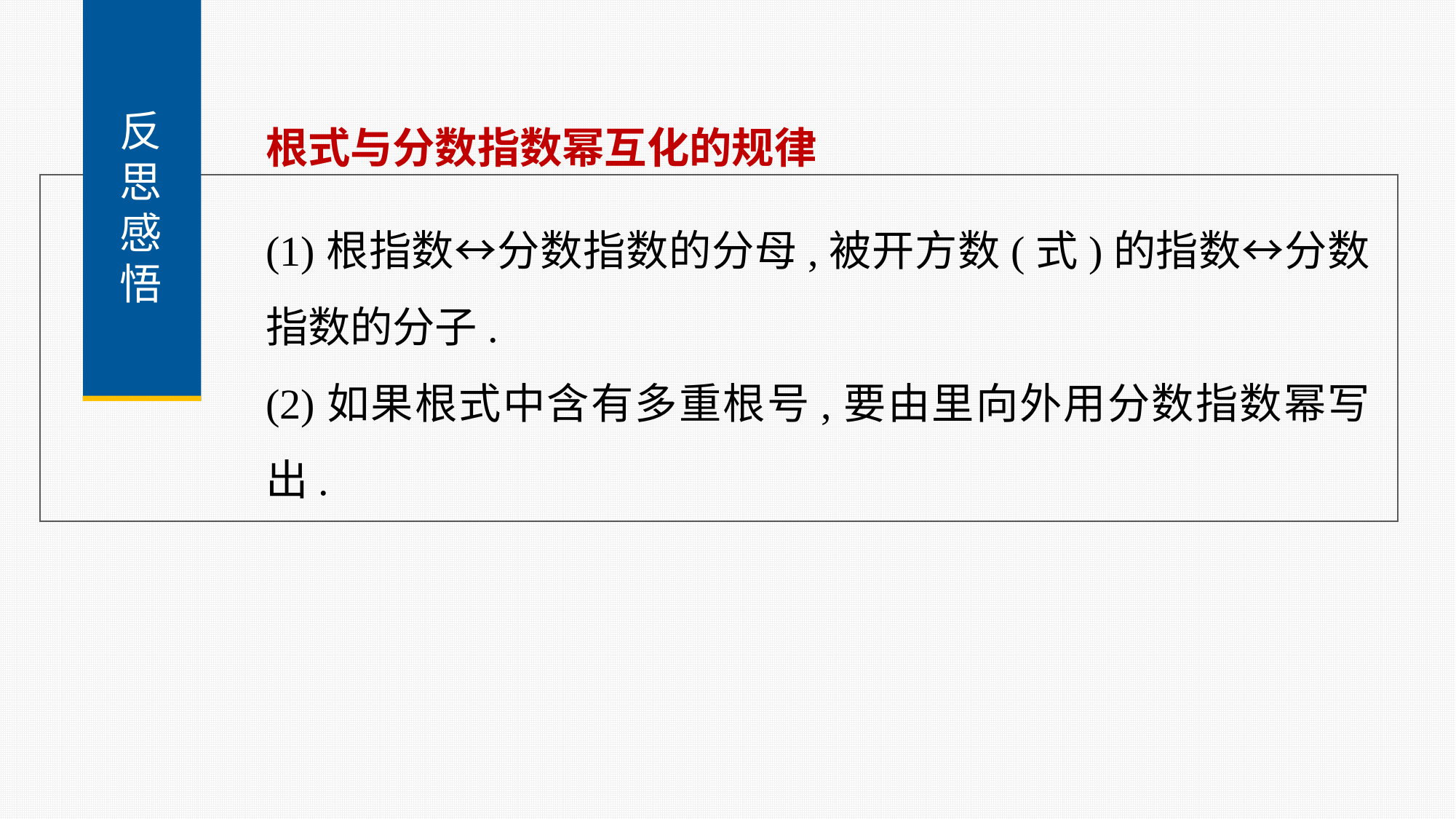

反
思
感
悟

根式与分数指数幂互化的规律

(1)根指数↔分数指数的分母,被开方数(式)的指数↔分数指数的分子.
(2)如果根式中含有多重根号,要由里向外用分数指数幂写出.